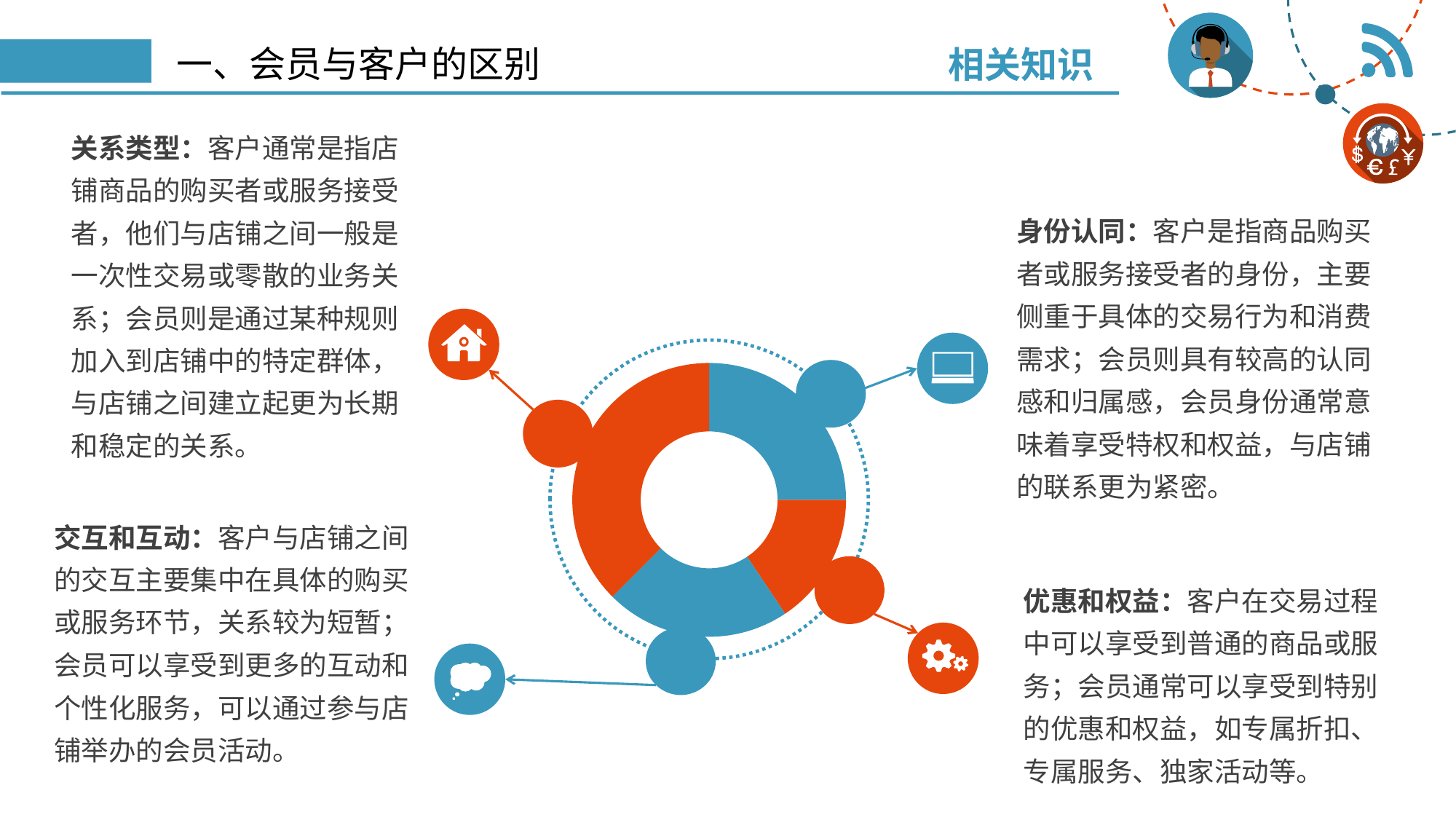

相关知识
# 一、会员与客户的区别
关系类型：客户通常是指店铺商品的购买者或服务接受者，他们与店铺之间一般是一次性交易或零散的业务关系；会员则是通过某种规则加入到店铺中的特定群体，与店铺之间建立起更为长期和稳定的关系。
身份认同：客户是指商品购买者或服务接受者的身份，主要侧重于具体的交易行为和消费需求；会员则具有较高的认同感和归属感，会员身份通常意味着享受特权和权益，与店铺的联系更为紧密。

### Chart

| Category | Sales |
|---|---|
| 1st Qtr | 8.0 |
| 2nd Qtr | 5.0 |
| 3rd Qtr | 7.0 |
| 4th Qtr | 12.0 |
交互和互动：客户与店铺之间的交互主要集中在具体的购买或服务环节，关系较为短暂；会员可以享受到更多的互动和个性化服务，可以通过参与店铺举办的会员活动。

优惠和权益：客户在交易过程中可以享受到普通的商品或服务；会员通常可以享受到特别的优惠和权益，如专属折扣、专属服务、独家活动等。